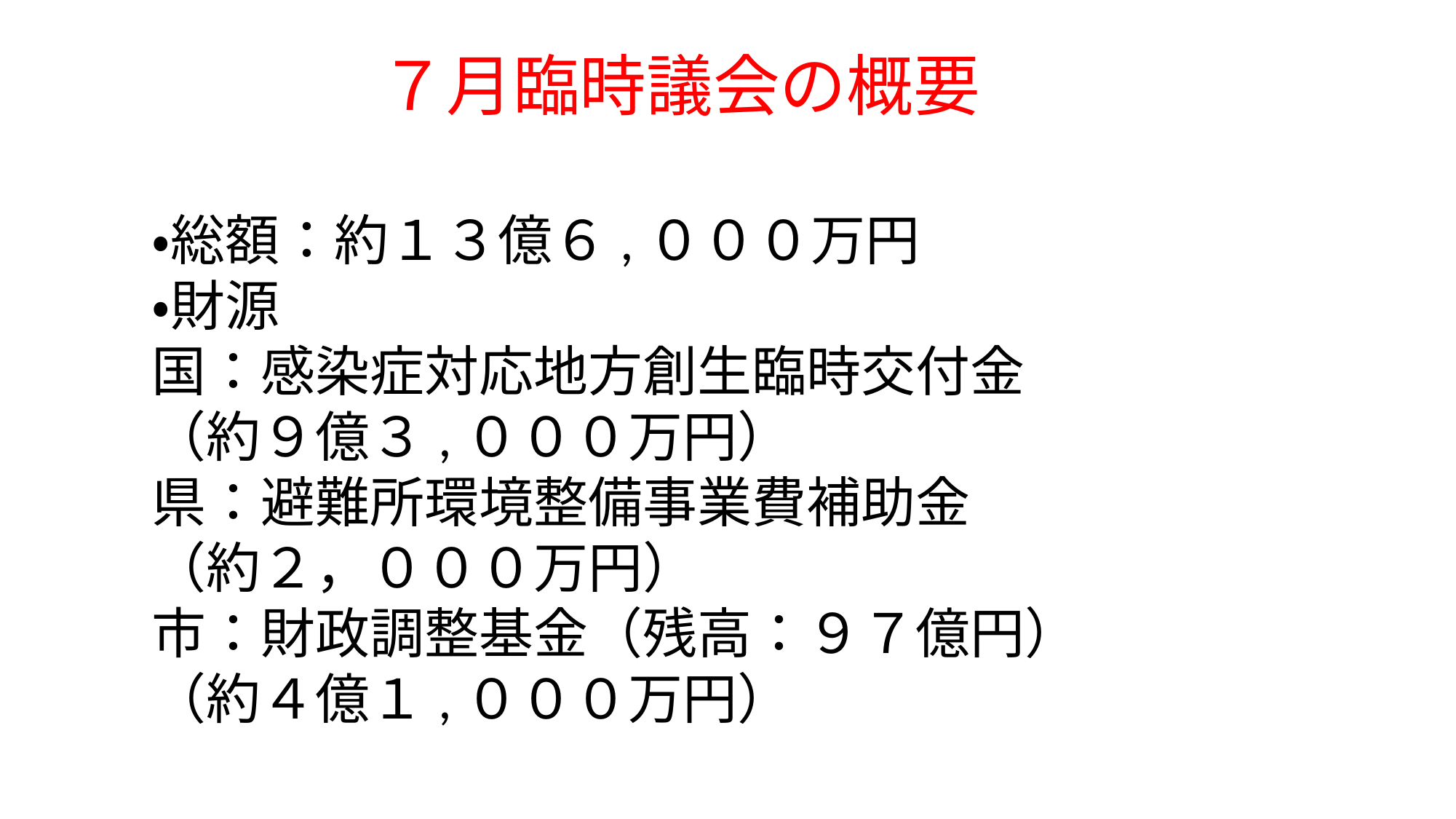

７月臨時議会の概要
・総額：約１３億６,０００万円
・財源
国：感染症対応地方創生臨時交付金
（約９億３,０００万円）
県：避難所環境整備事業費補助金
（約２，０００万円）
市：財政調整基金（残高：９７億円）
（約４億１,０００万円）